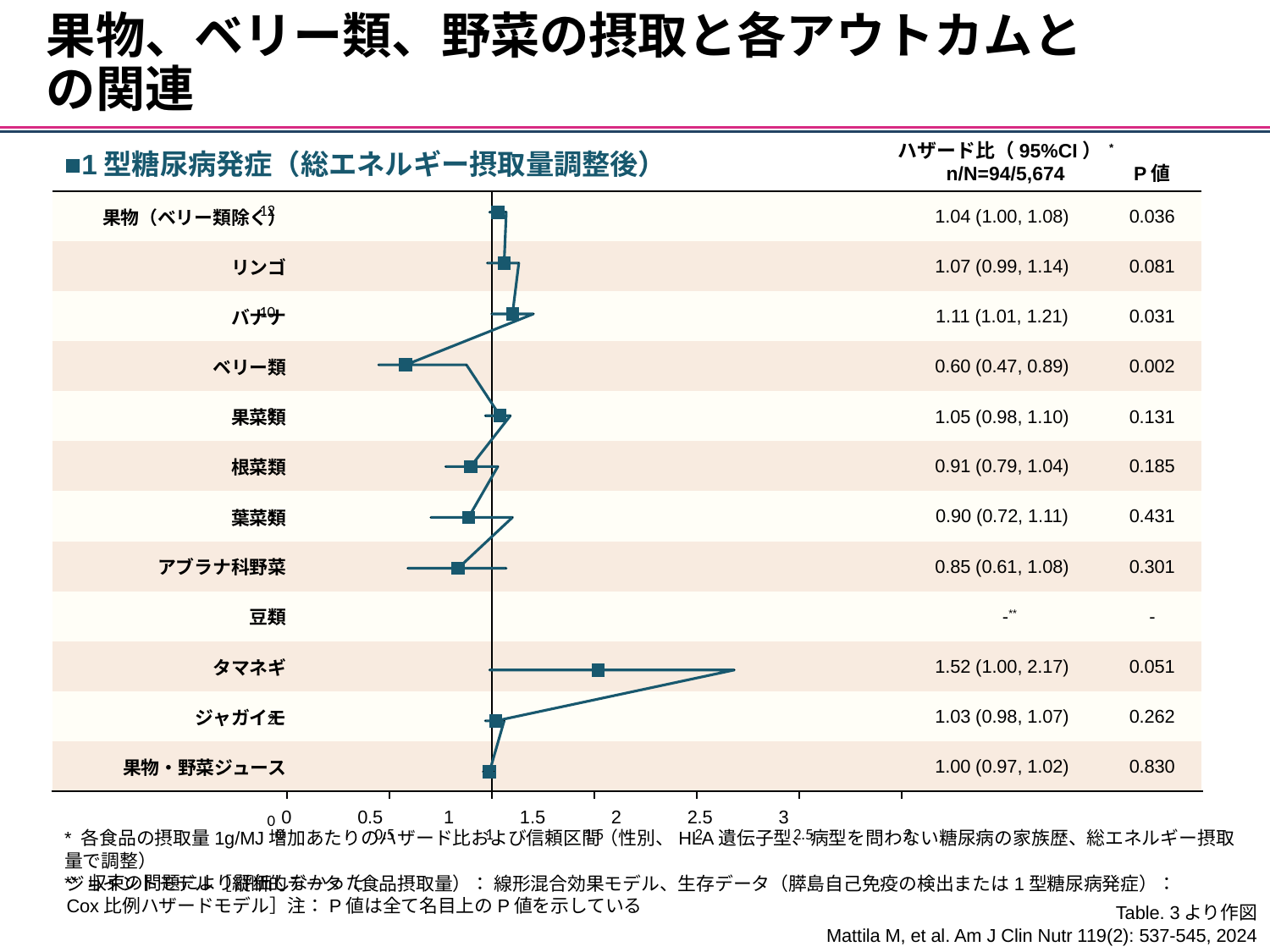

果物、ベリー類、野菜の摂取と各アウトカムとの関連
ハザード比（95%CI） *
n/N=94/5,674
■1型糖尿病発症（総エネルギー摂取量調整後）

### Chart

| Category |  |
|---|---|
P値
| 果物（ベリー類除く） |  | 1.04 (1.00, 1.08) | 0.036 |
| --- | --- | --- | --- |
| リンゴ |  | 1.07 (0.99, 1.14) | 0.081 |
| バナナ |  | 1.11 (1.01, 1.21) | 0.031 |
| ベリー類 |  | 0.60 (0.47, 0.89) | 0.002 |
| 果菜類 |  | 1.05 (0.98, 1.10) | 0.131 |
| 根菜類 |  | 0.91 (0.79, 1.04) | 0.185 |
| 葉菜類 |  | 0.90 (0.72, 1.11) | 0.431 |
| アブラナ科野菜 |  | 0.85 (0.61, 1.08) | 0.301 |
| 豆類 |  | -\*\* | - |
| タマネギ |  | 1.52 (1.00, 2.17) | 0.051 |
| ジャガイモ |  | 1.03 (0.98, 1.07) | 0.262 |
| 果物・野菜ジュース |  | 1.00 (0.97, 1.02) | 0.830 |
|  |  |  |  |  |  |
| --- | --- | --- | --- | --- | --- |
0             0.5            1             1.5             2             2.5             3
* 各食品の摂取量1g/MJ増加あたりのハザード比および信頼区間（性別、HLA遺伝子型、病型を問わない糖尿病の家族歴、総エネルギー摂取量で調整）
** 収束の問題により評価しなかった
ジョイントモデル［縦断的データ（食品摂取量）： 線形混合効果モデル、生存データ（膵島自己免疫の検出または1型糖尿病発症）：Cox比例ハザードモデル］注：P値は全て名目上のP値を示している
Table. 3より作図
Mattila M, et al. Am J Clin Nutr 119(2): 537-545, 2024